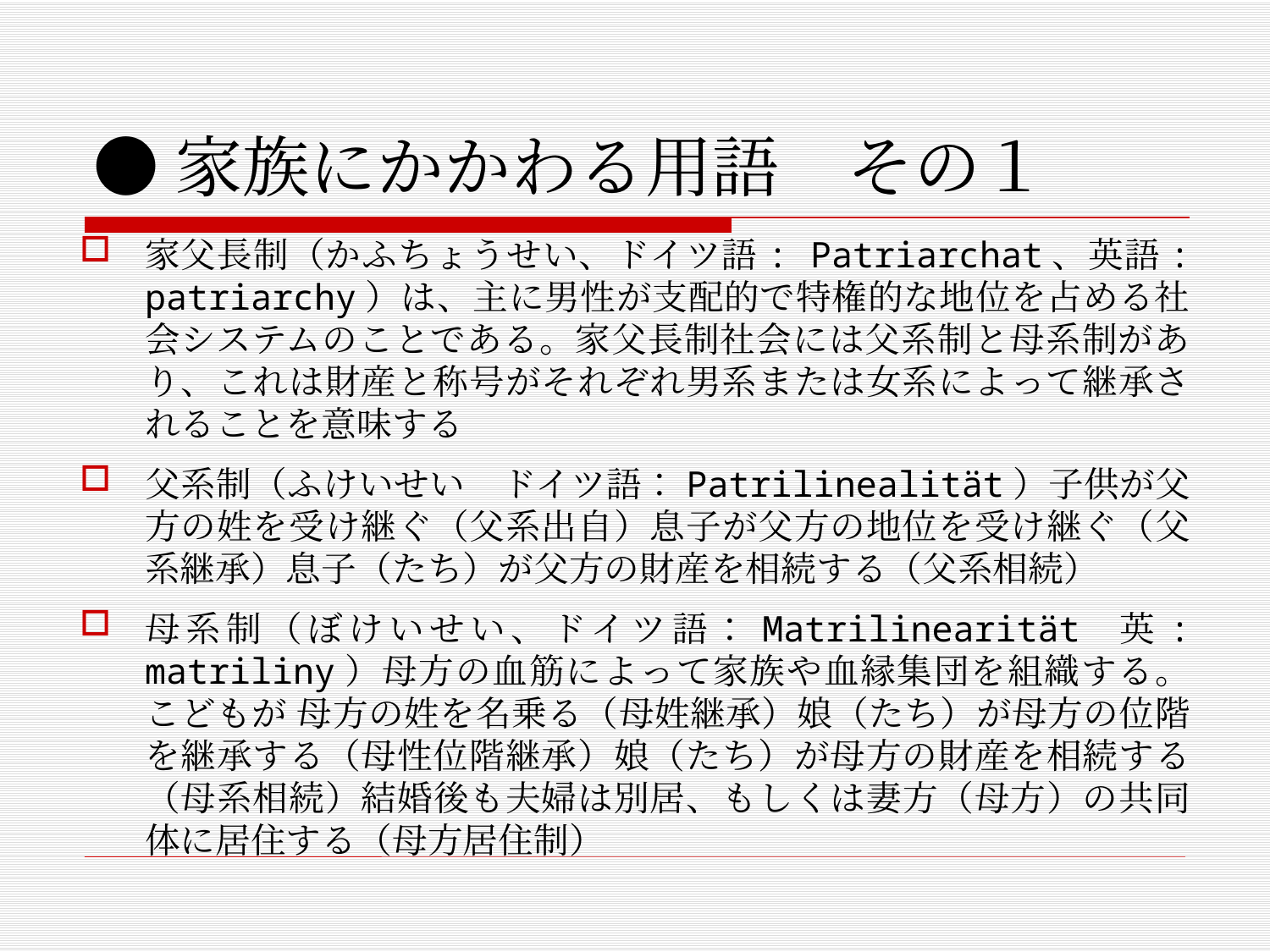

# ●家族にかかわる用語　その１
家父長制（かふちょうせい、ドイツ語: Patriarchat、英語: patriarchy）は、主に男性が支配的で特権的な地位を占める社会システムのことである。家父長制社会には父系制と母系制があり、これは財産と称号がそれぞれ男系または女系によって継承されることを意味する
父系制（ふけいせい　ドイツ語：Patrilinealität）子供が父方の姓を受け継ぐ（父系出自）息子が父方の地位を受け継ぐ（父系継承）息子（たち）が父方の財産を相続する（父系相続）
母系制（ぼけいせい、ドイツ語：Matrilinearität 英: matriliny）母方の血筋によって家族や血縁集団を組織する。こどもが 母方の姓を名乗る（母姓継承）娘（たち）が母方の位階を継承する（母性位階継承）娘（たち）が母方の財産を相続する（母系相続）結婚後も夫婦は別居、もしくは妻方（母方）の共同体に居住する（母方居住制）